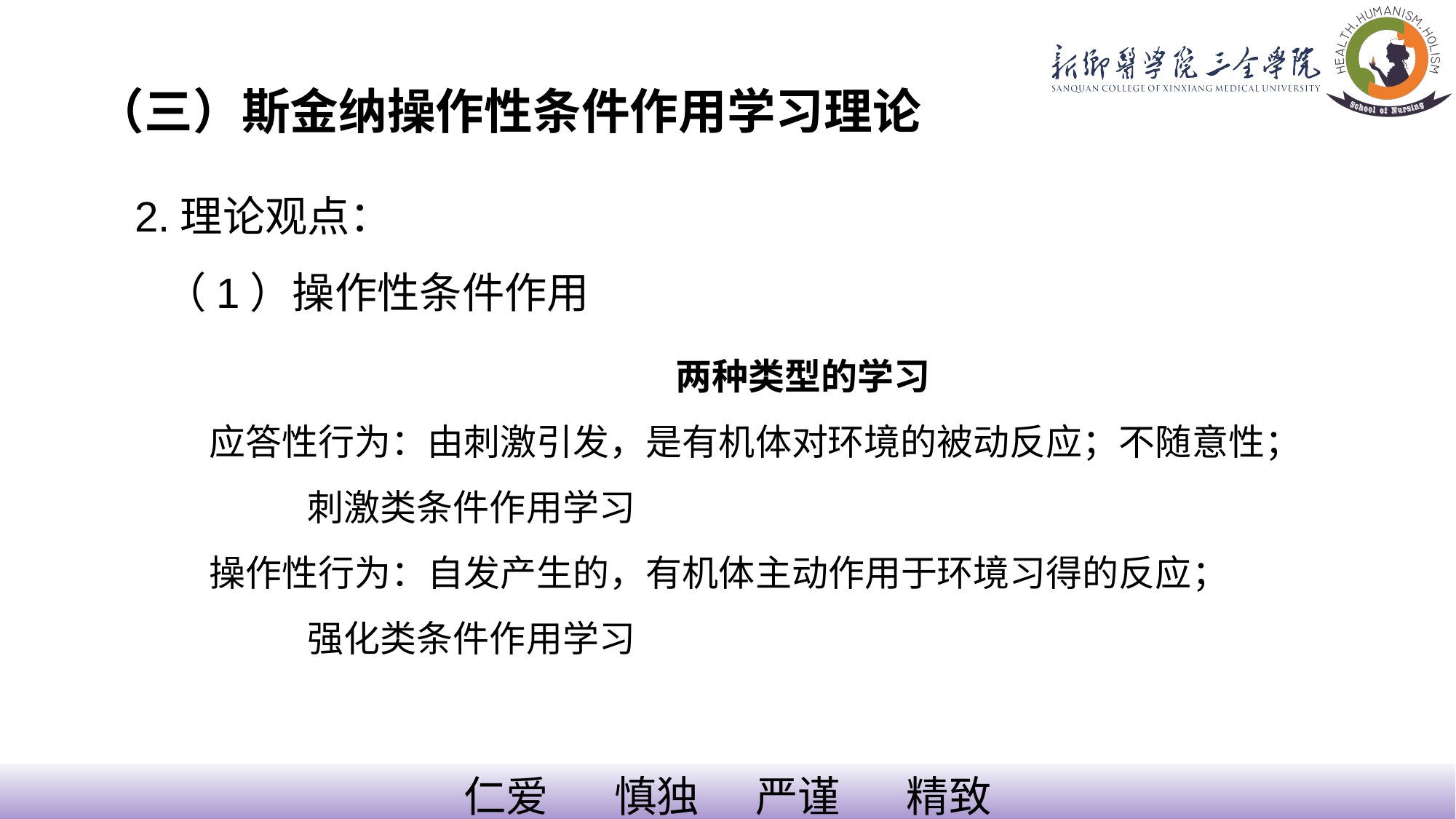

（三）斯金纳操作性条件作用学习理论
2.理论观点：
  （1）操作性条件作用

两种类型的学习
   应答性行为：由刺激引发，是有机体对环境的被动反应；不随意性；
               刺激类条件作用学习
   操作性行为：自发产生的，有机体主动作用于环境习得的反应；
               强化类条件作用学习